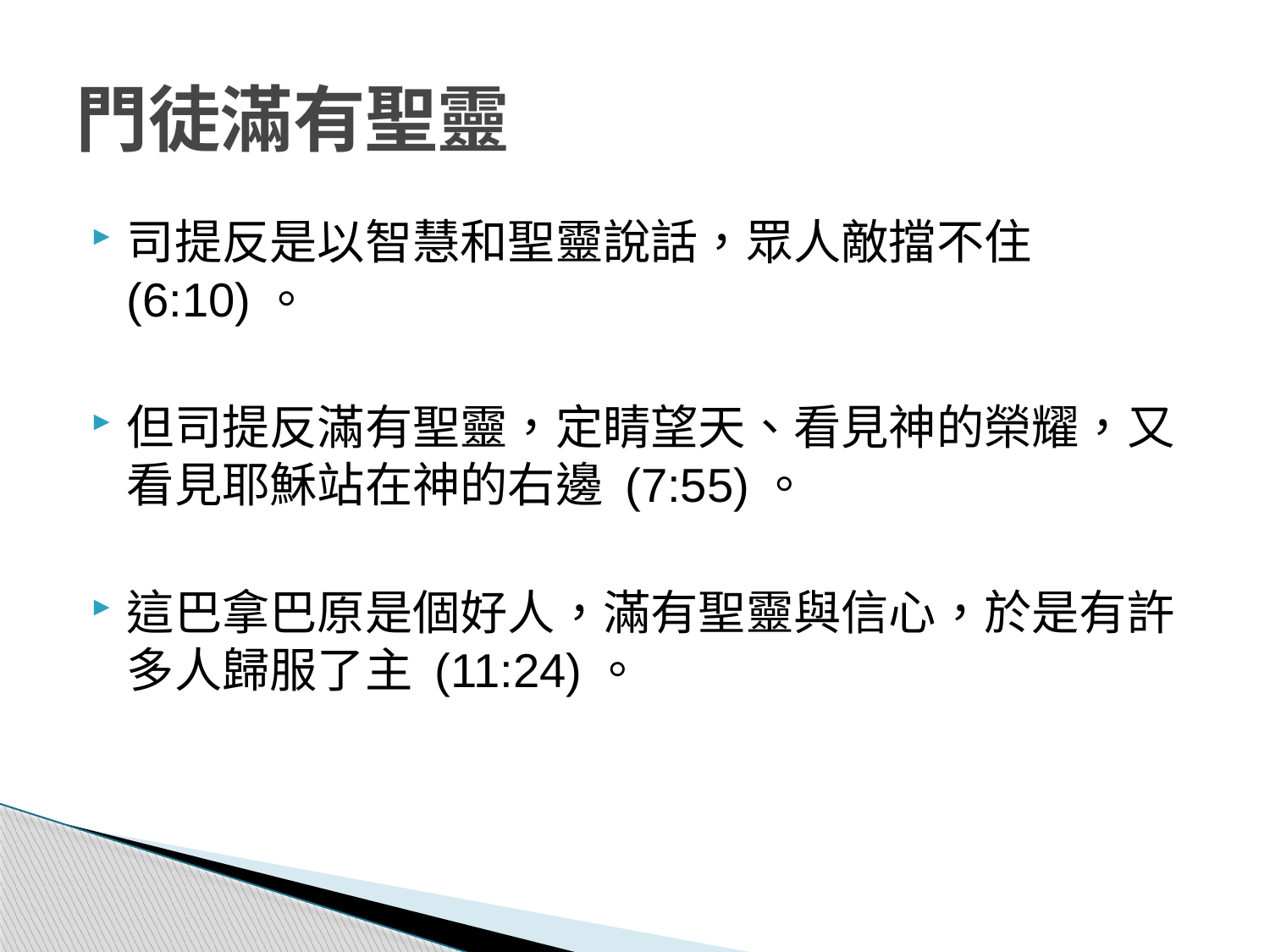

# 門徒滿有聖靈
司提反是以智慧和聖靈說話，眾人敵擋不住 (6:10)。

但司提反滿有聖靈，定睛望天、看見神的榮耀，又看見耶穌站在神的右邊 (7:55)。

這巴拿巴原是個好人，滿有聖靈與信心，於是有許多人歸服了主 (11:24)。